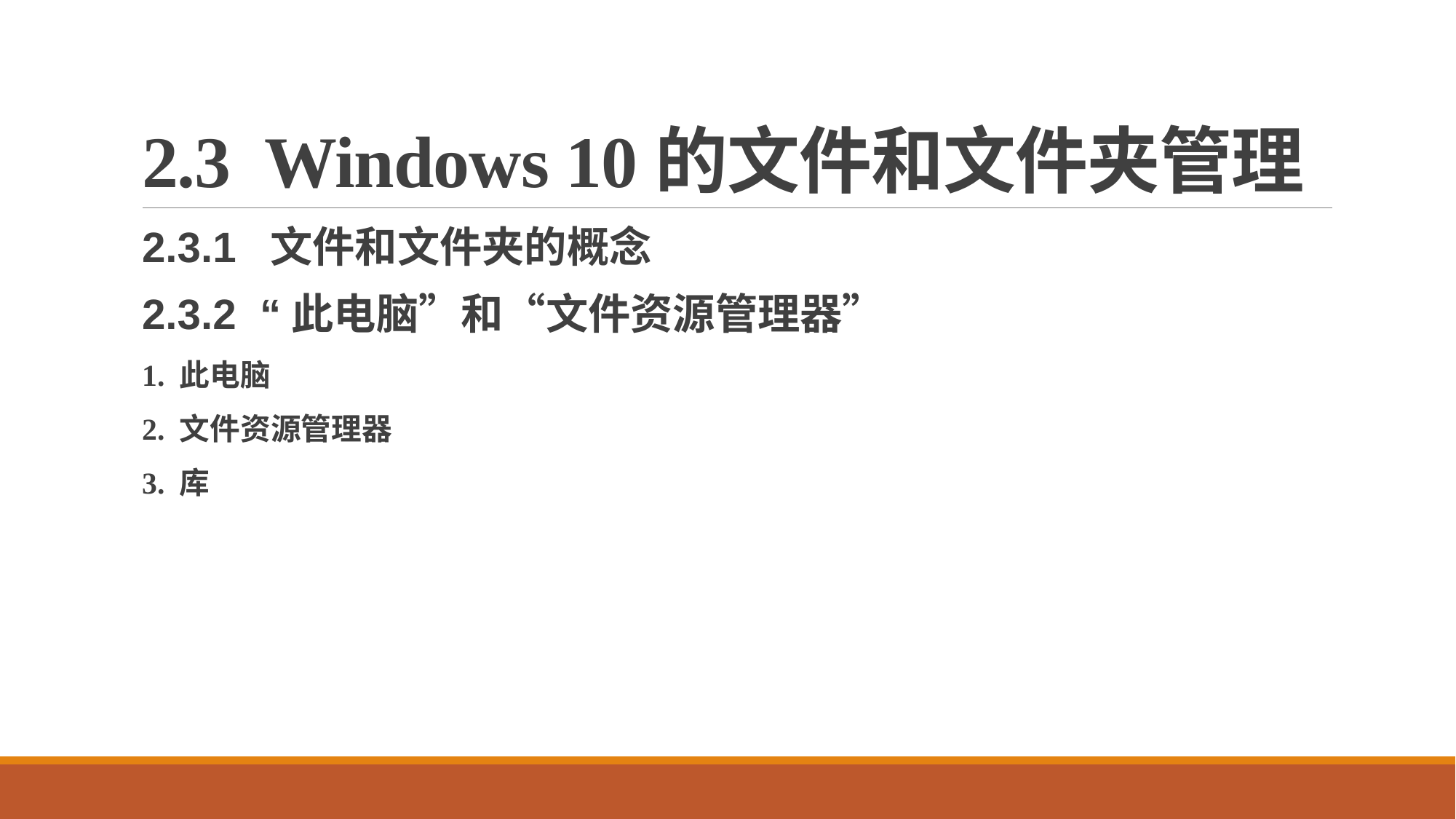

# 2.3  Windows 10的文件和文件夹管理
2.3.1  文件和文件夹的概念
2.3.2  “此电脑”和“文件资源管理器”
1. 此电脑
2. 文件资源管理器
3. 库